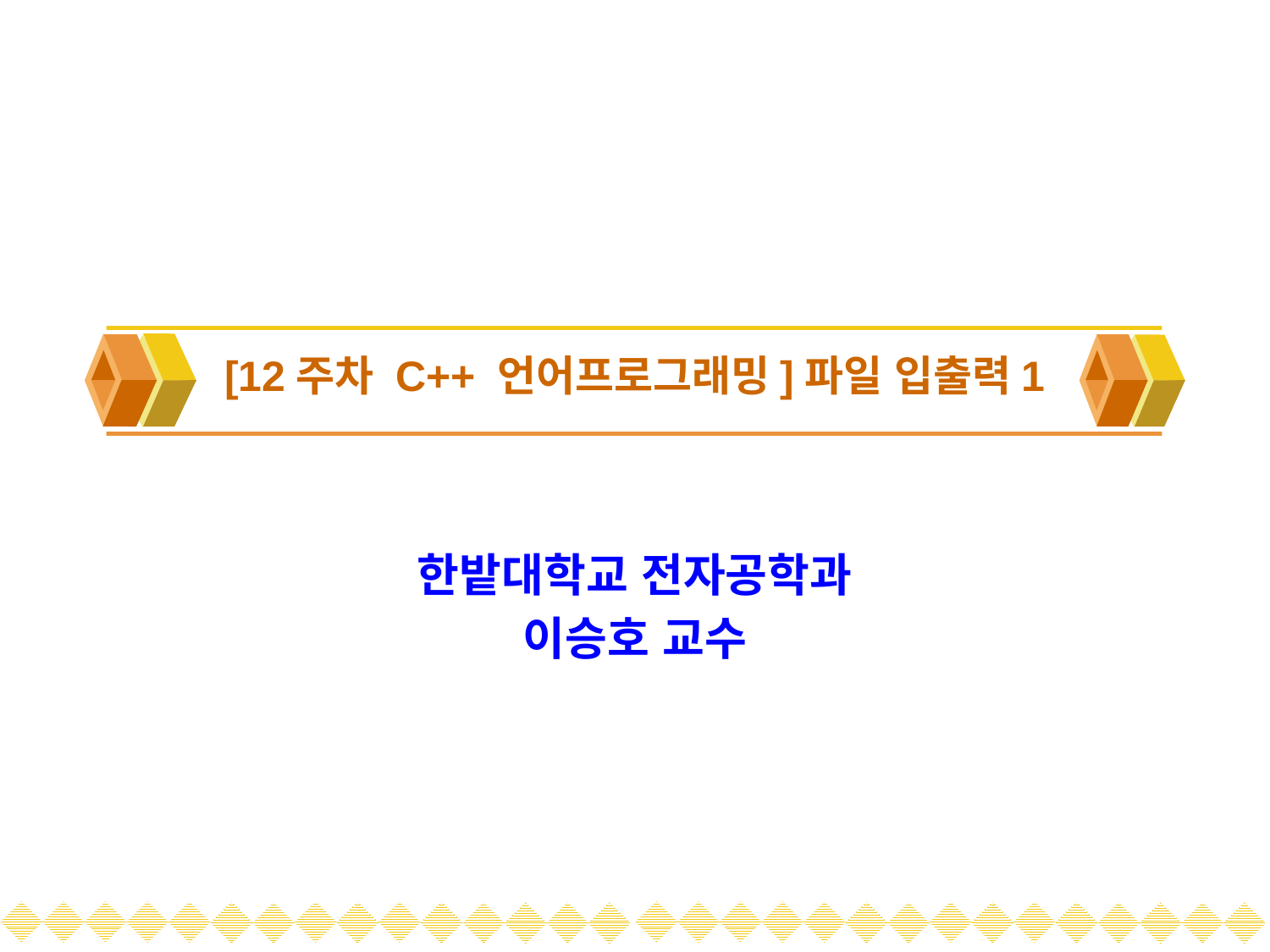

# [12주차 C++ 언어프로그래밍]파일 입출력1
한밭대학교 전자공학과
이승호 교수